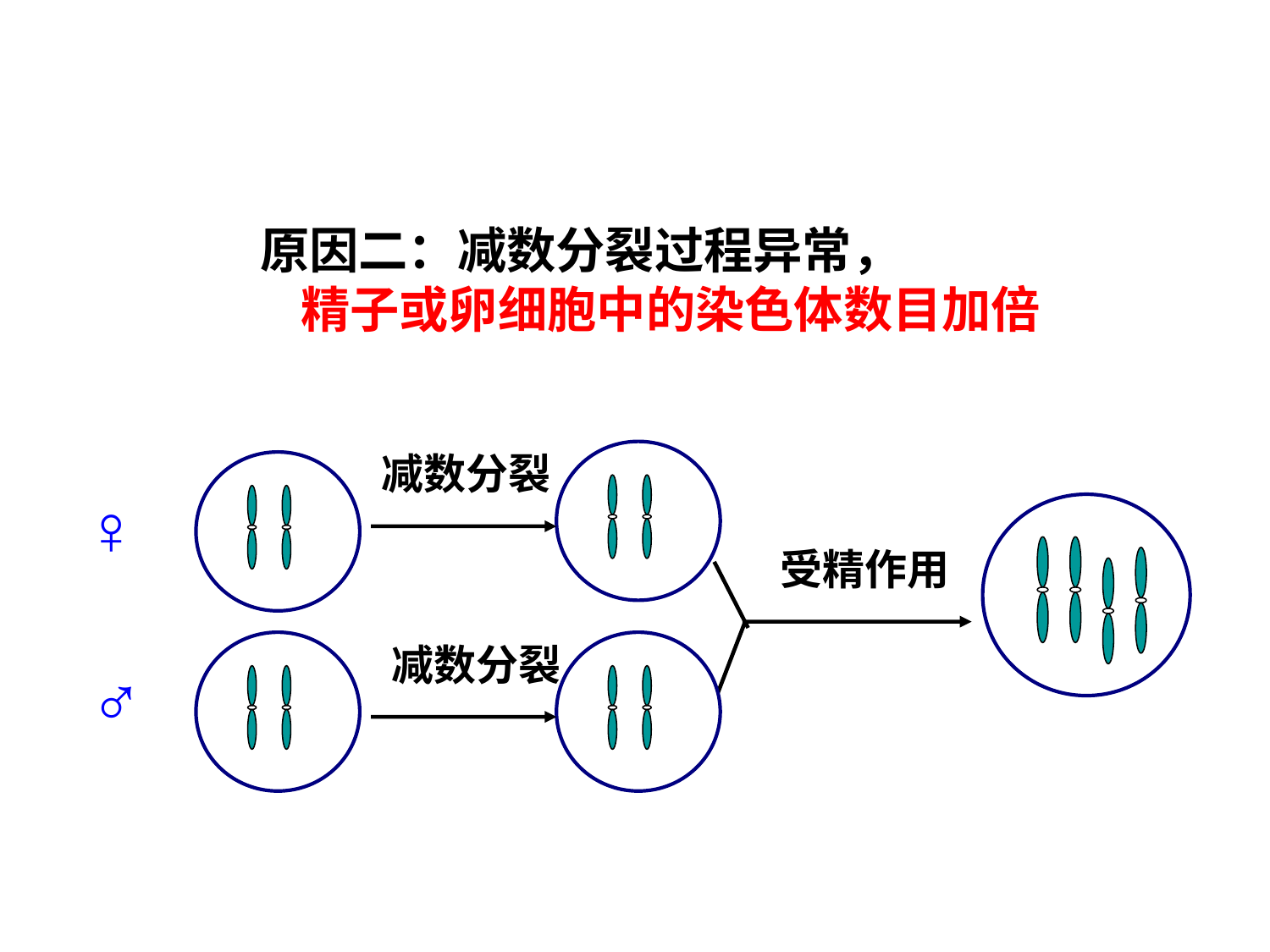

原因二：减数分裂过程异常，
               精子或卵细胞中的染色体数目加倍
减数分裂

减数分裂

♀

♂

受精作用